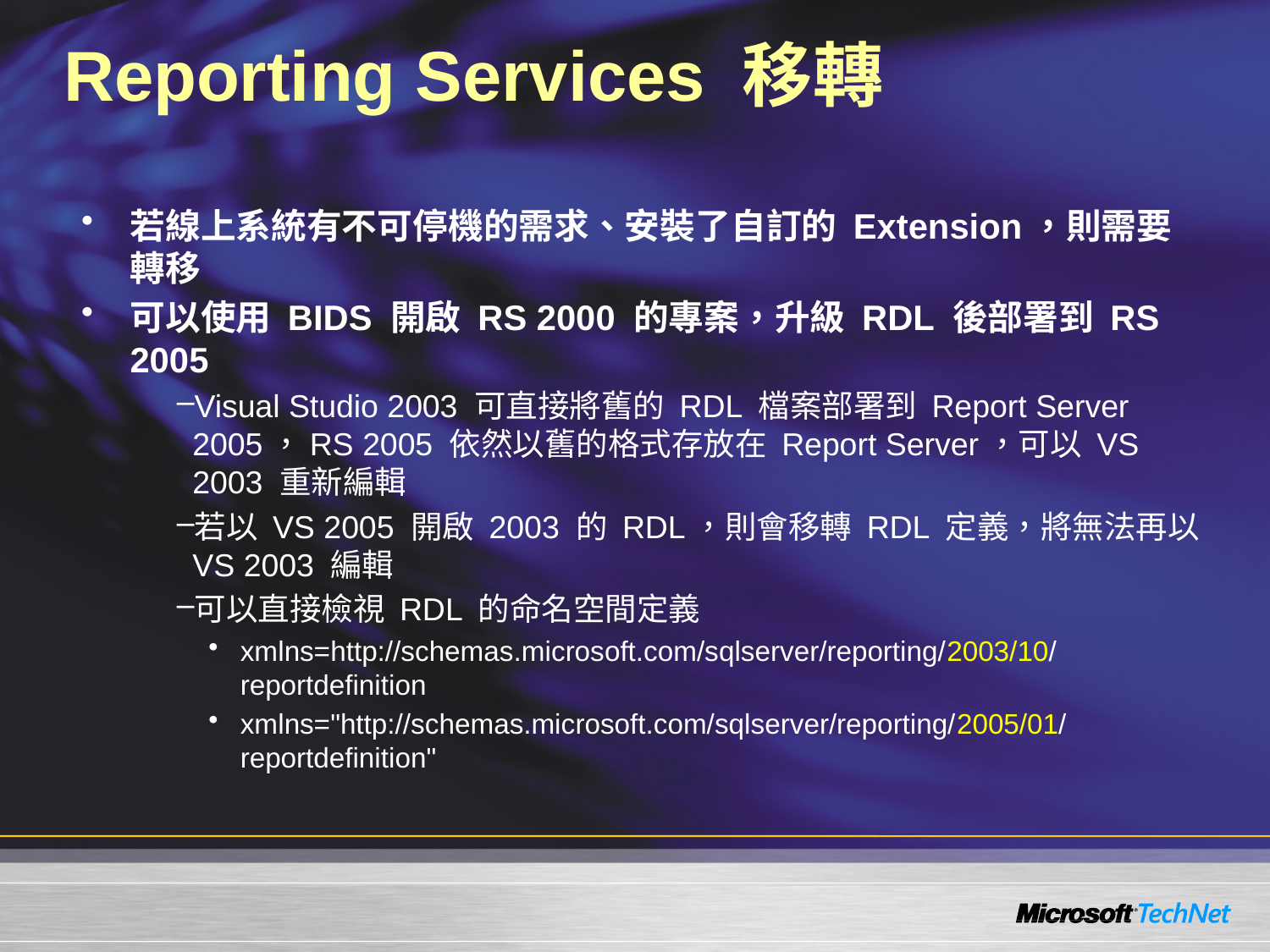

# Reporting Services 移轉
若線上系統有不可停機的需求、安裝了自訂的 Extension，則需要轉移
可以使用 BIDS 開啟 RS 2000 的專案，升級 RDL 後部署到 RS 2005
Visual Studio 2003 可直接將舊的 RDL 檔案部署到 Report Server 2005，RS 2005 依然以舊的格式存放在 Report Server，可以 VS 2003 重新編輯
若以 VS 2005 開啟 2003 的 RDL，則會移轉 RDL 定義，將無法再以 VS 2003 編輯
可以直接檢視 RDL 的命名空間定義
xmlns=http://schemas.microsoft.com/sqlserver/reporting/2003/10/reportdefinition
xmlns="http://schemas.microsoft.com/sqlserver/reporting/2005/01/reportdefinition"